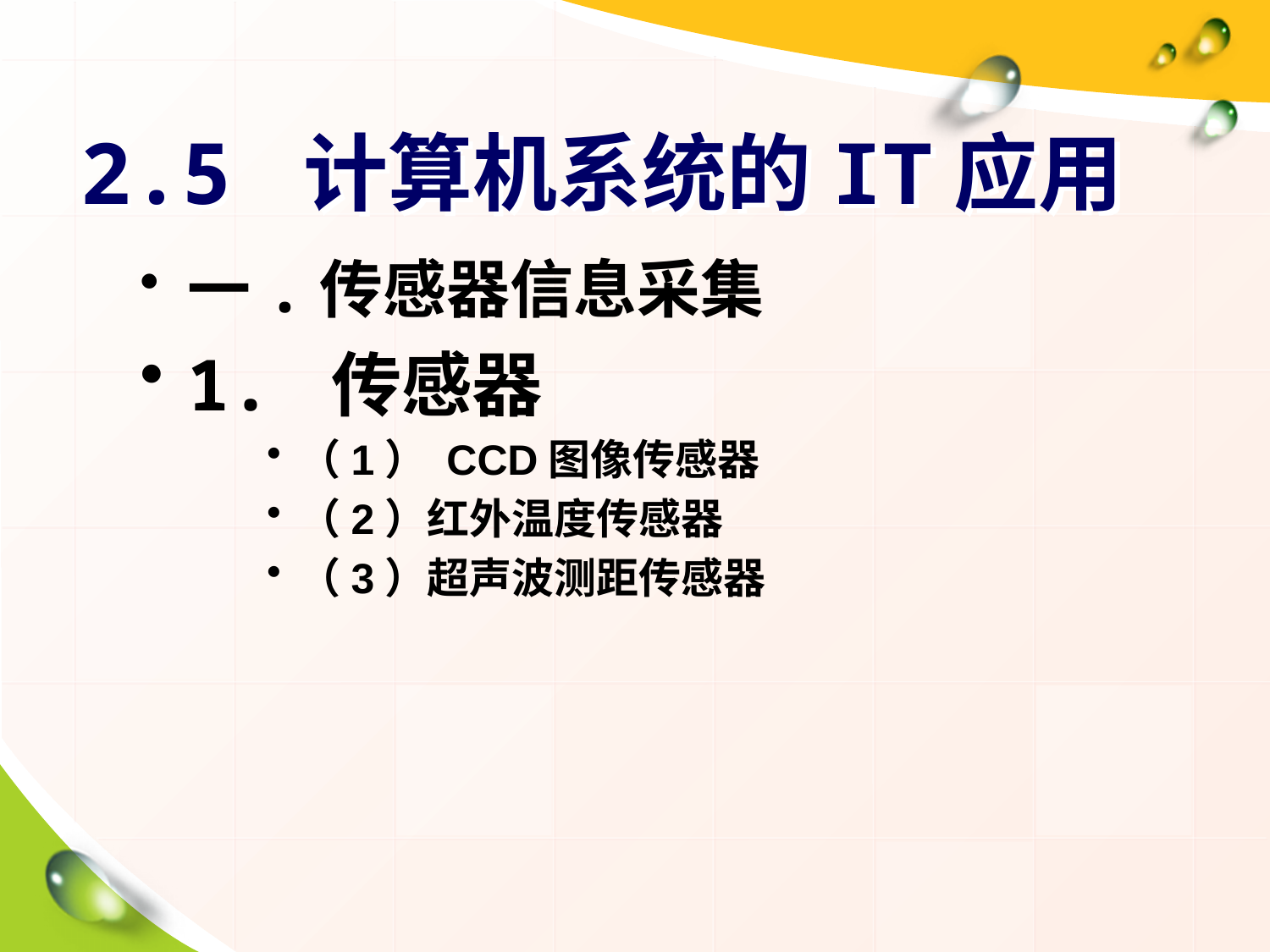

# 2.5 计算机系统的IT应用
一.传感器信息采集
1. 传感器
（1） CCD图像传感器
（2）红外温度传感器
（3）超声波测距传感器